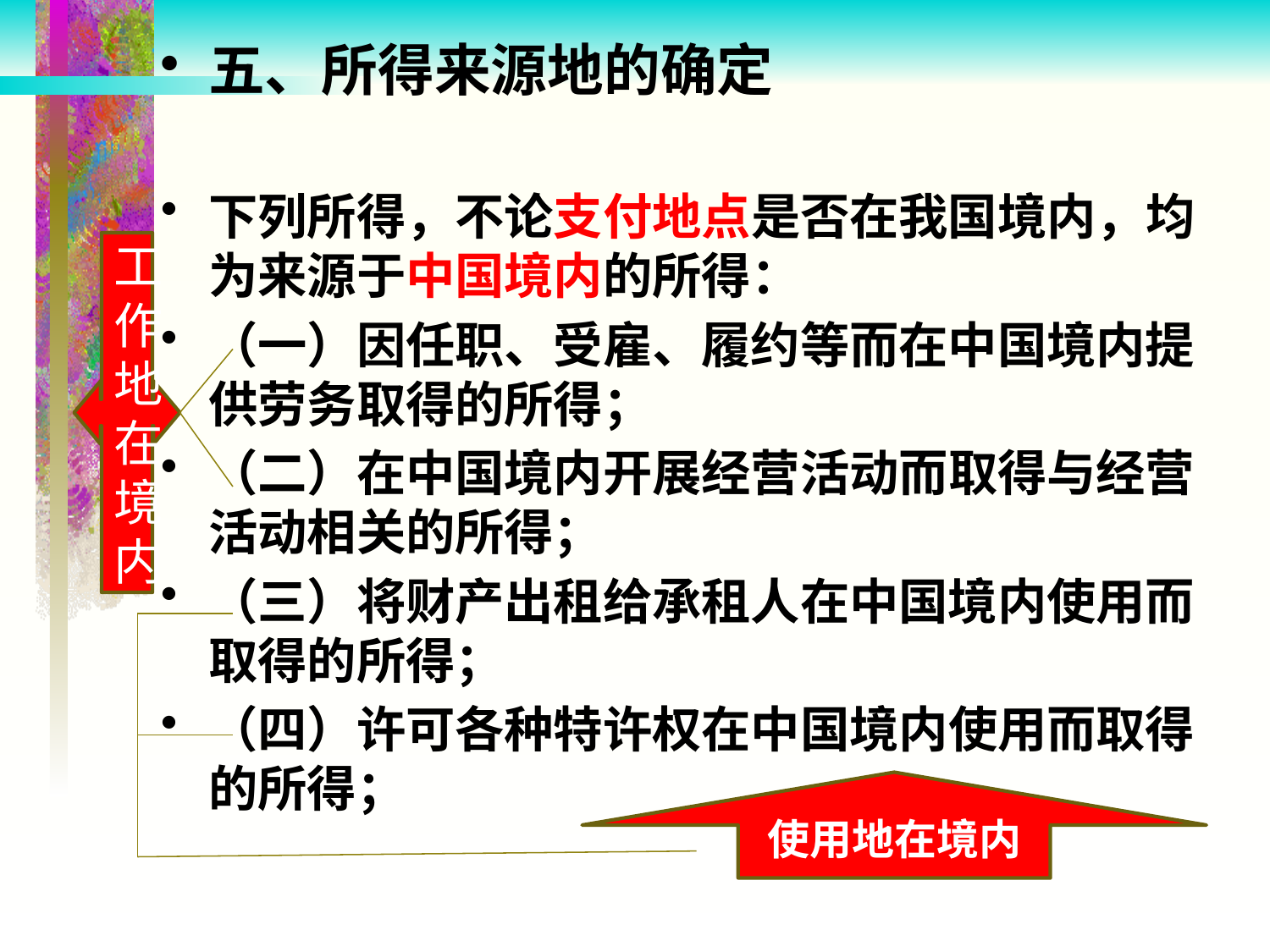

五、所得来源地的确定

下列所得，不论支付地点是否在我国境内，均为来源于中国境内的所得：
（一）因任职、受雇、履约等而在中国境内提供劳务取得的所得；
（二）在中国境内开展经营活动而取得与经营活动相关的所得；
（三）将财产出租给承租人在中国境内使用而取得的所得；
（四）许可各种特许权在中国境内使用而取得的所得；
工作地在境内
使用地在境内